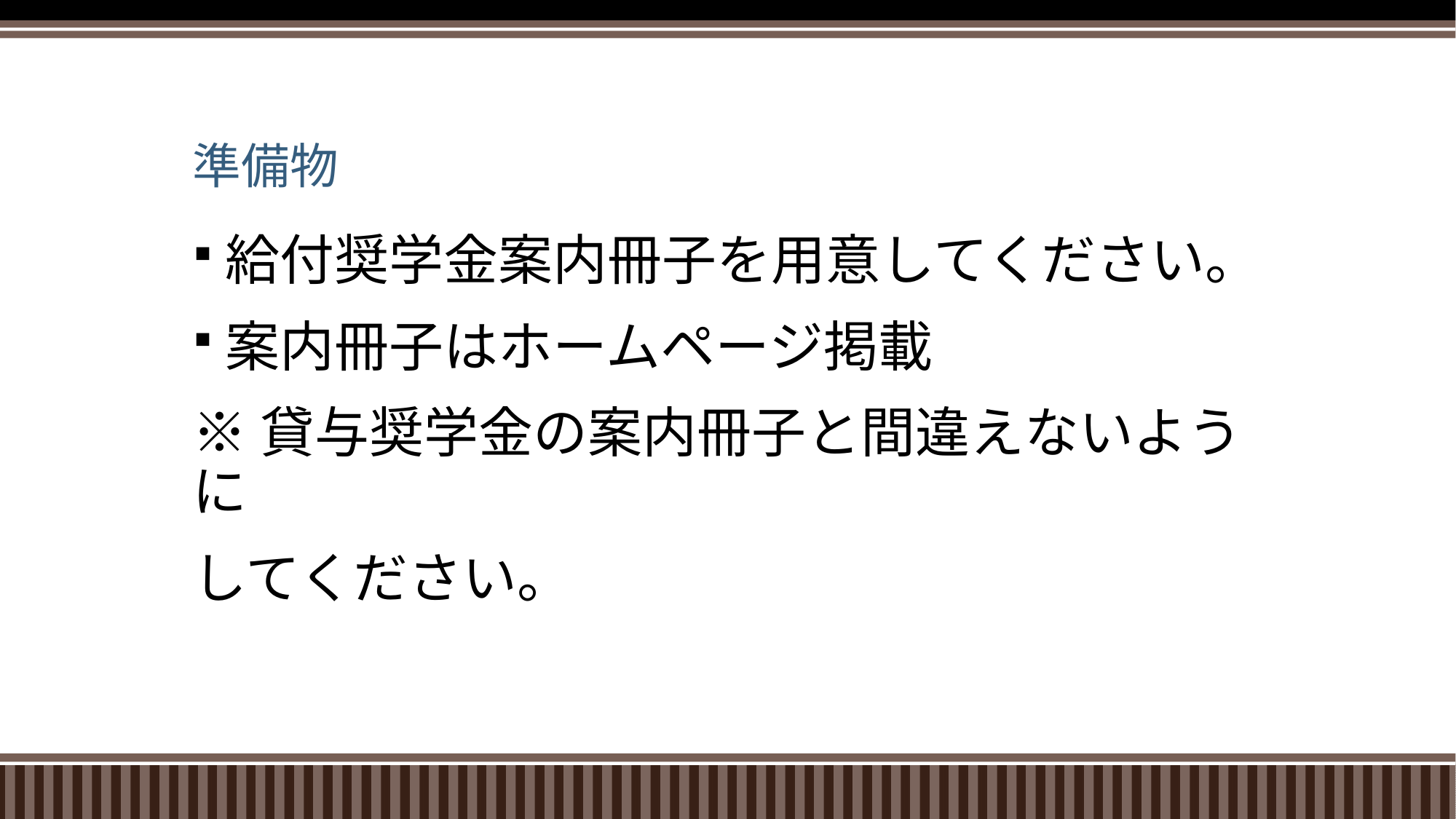

# 準備物
給付奨学金案内冊子を用意してください。
案内冊子はホームページ掲載
※貸与奨学金の案内冊子と間違えないように
してください。